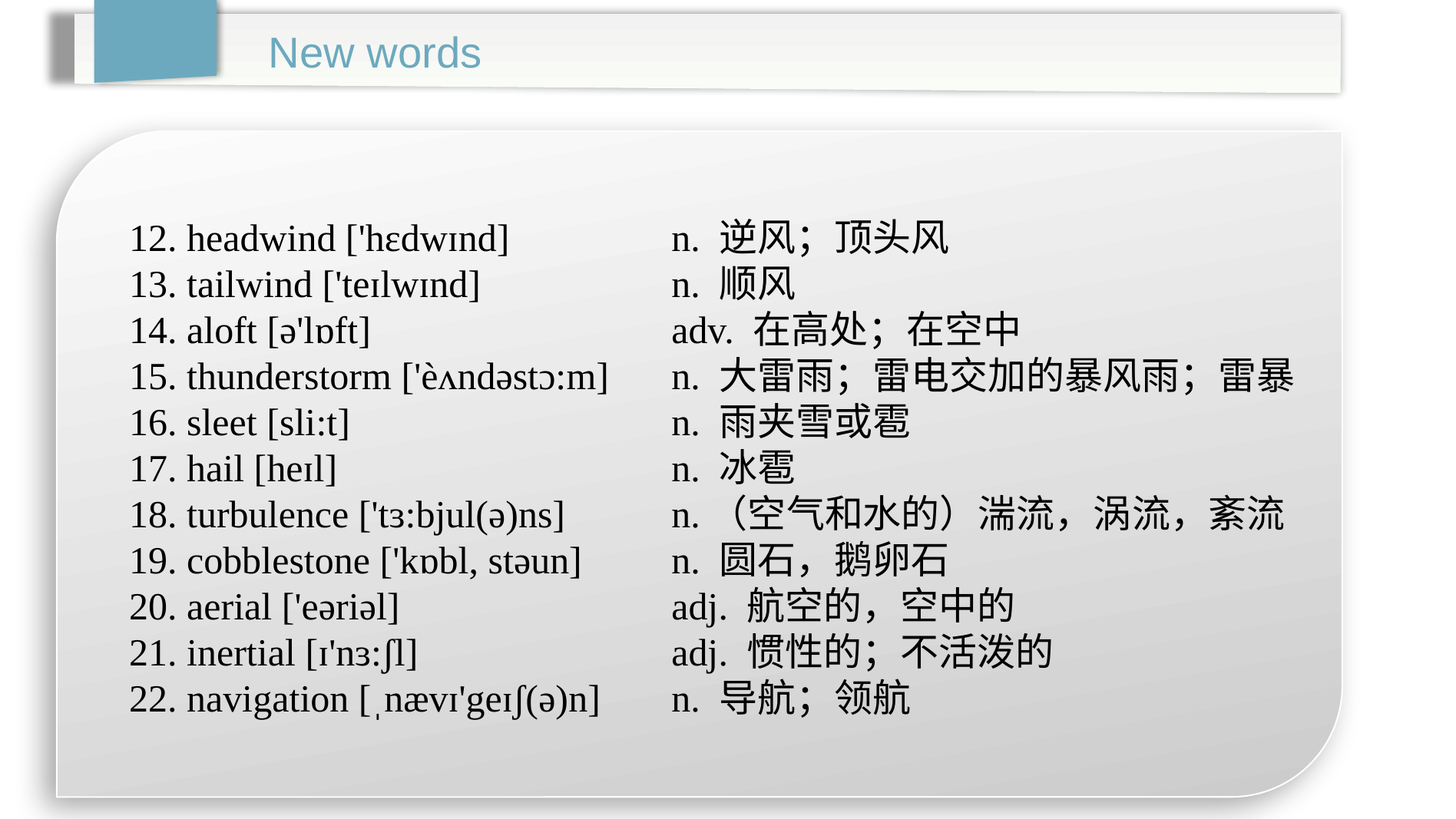

New words

12. headwind ['hɛdwɪnd]		n. 逆风；顶头风
13. tailwind ['teɪlwɪnd]		n. 顺风
14. aloft [ə'lɒft]			adv. 在高处；在空中
15. thunderstorm ['èʌndəstɔ:m]	n. 大雷雨；雷电交加的暴风雨；雷暴
16. sleet [sli:t]			n. 雨夹雪或雹
17. hail [heɪl]			n. 冰雹
18. turbulence ['tɜ:bjul(ə)ns]	n.（空气和水的）湍流，涡流，紊流
19. cobblestone ['kɒbl, stəun]	n. 圆石，鹅卵石
20. aerial ['eəriəl]			adj. 航空的，空中的
21. inertial [ɪ'nɜ:ʃl]			adj. 惯性的；不活泼的
22. navigation [ˌnævɪ'geɪʃ(ə)n]	n. 导航；领航